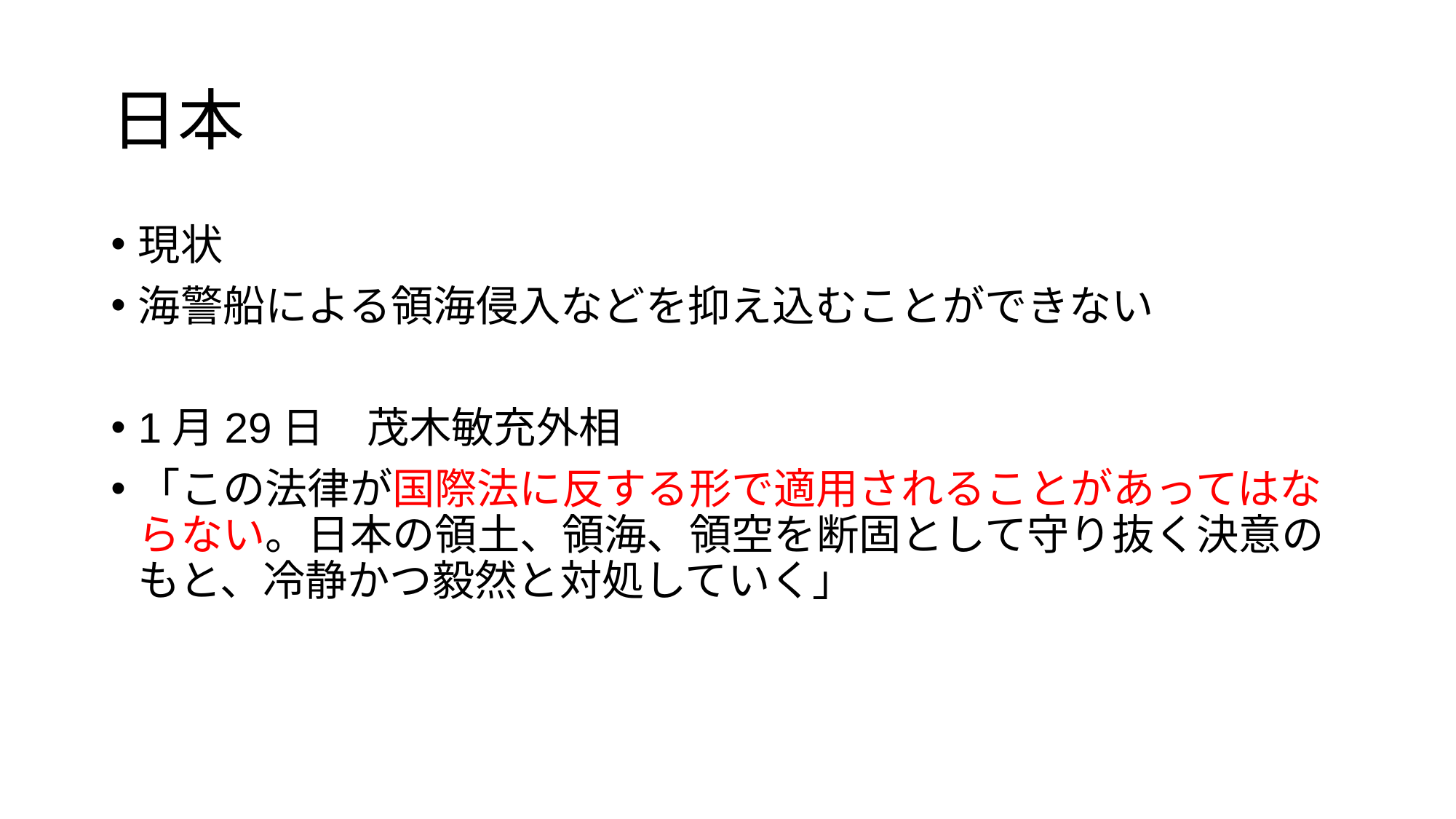

# 日本
現状
海警船による領海侵入などを抑え込むことができない

1月29日　茂木敏充外相
「この法律が国際法に反する形で適用されることがあってはならない。日本の領土、領海、領空を断固として守り抜く決意のもと、冷静かつ毅然と対処していく」